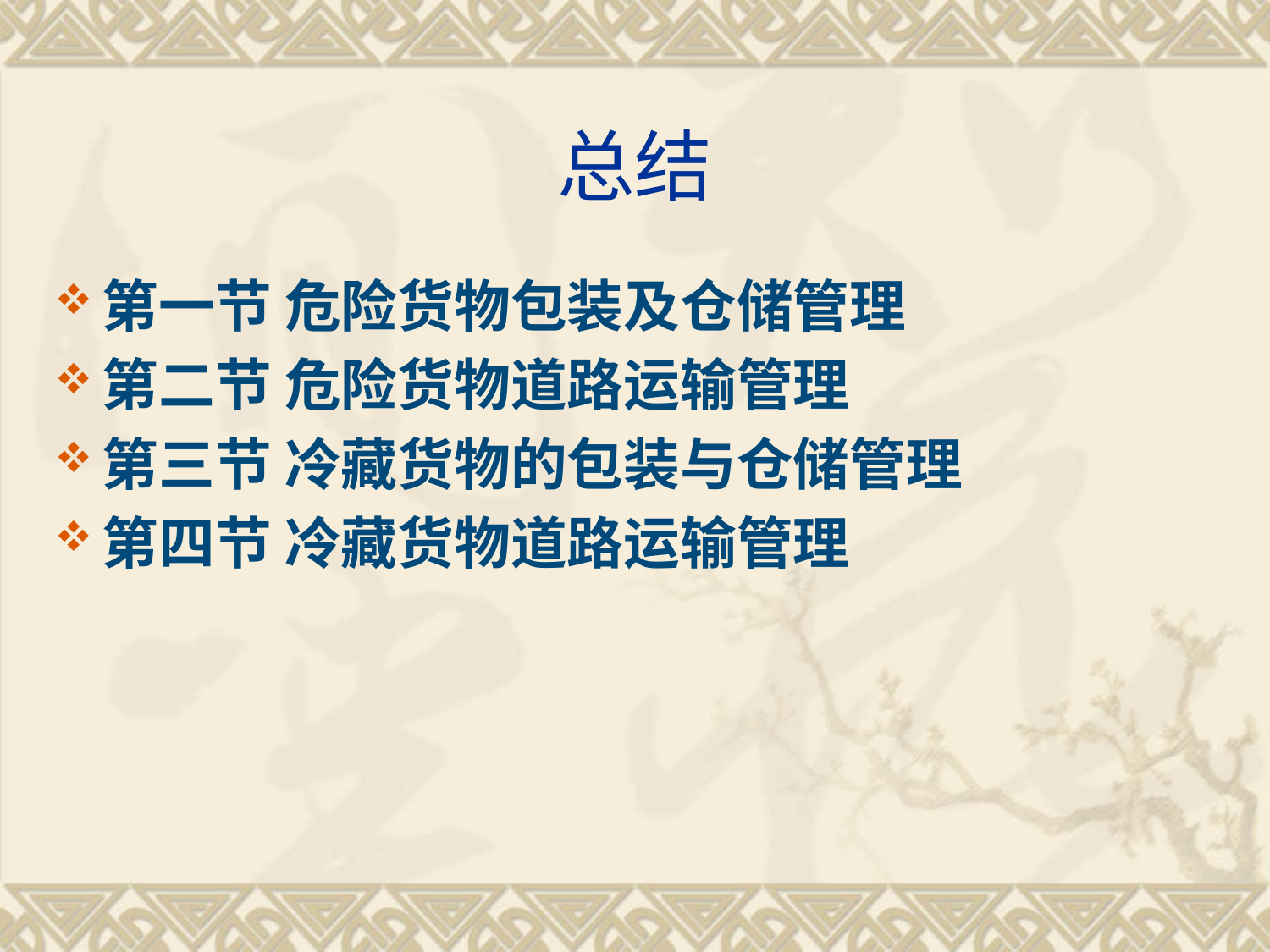

# 总结
第一节 危险货物包装及仓储管理
第二节 危险货物道路运输管理
第三节 冷藏货物的包装与仓储管理
第四节 冷藏货物道路运输管理